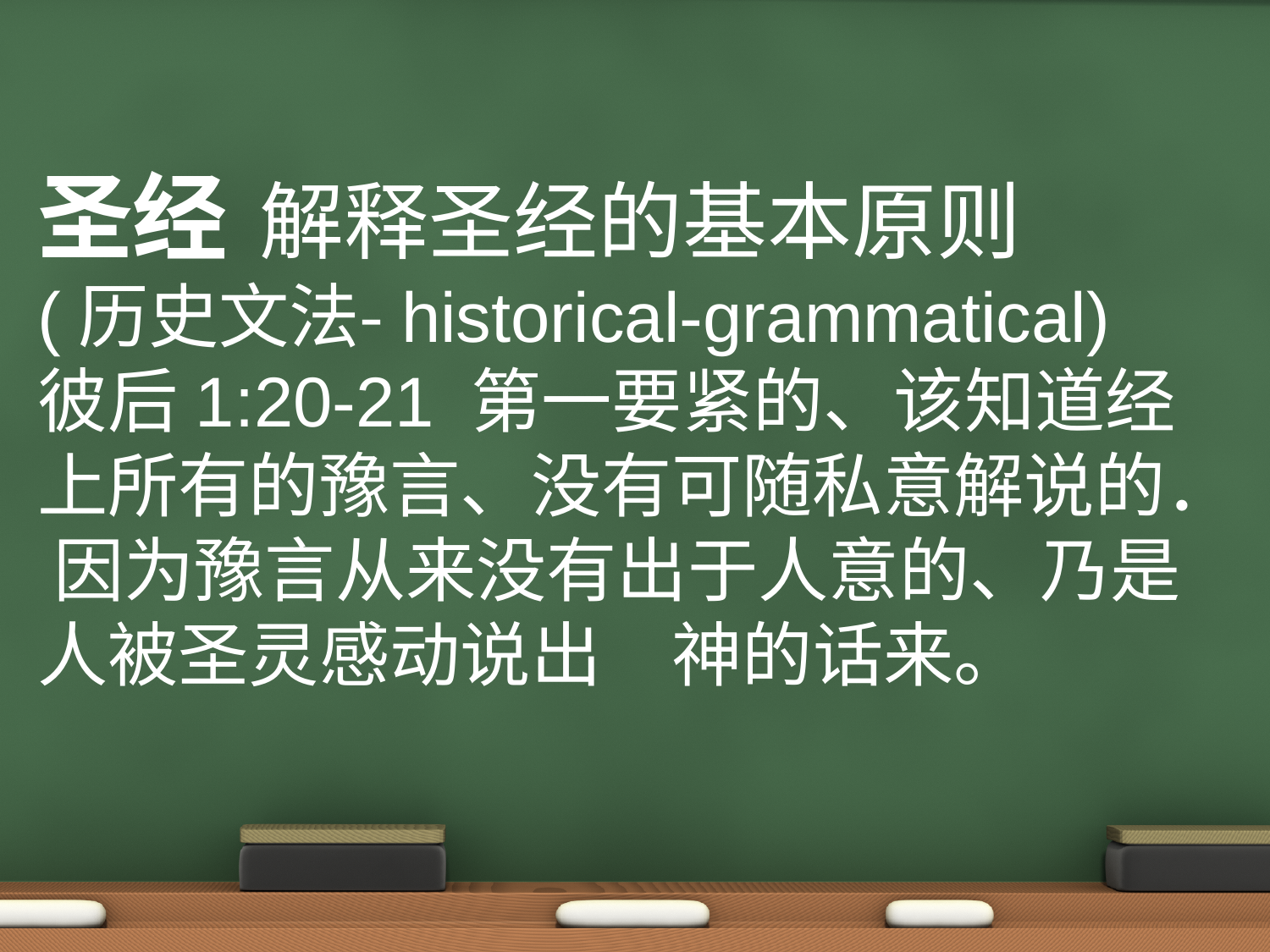

圣经  解释圣经的基本原则
(历史文法‑historical-grammatical)
彼后1:20-21 第一要紧的、该知道经上所有的豫言、没有可随私意解说的． 因为豫言从来没有出于人意的、乃是人被圣灵感动说出　神的话来。